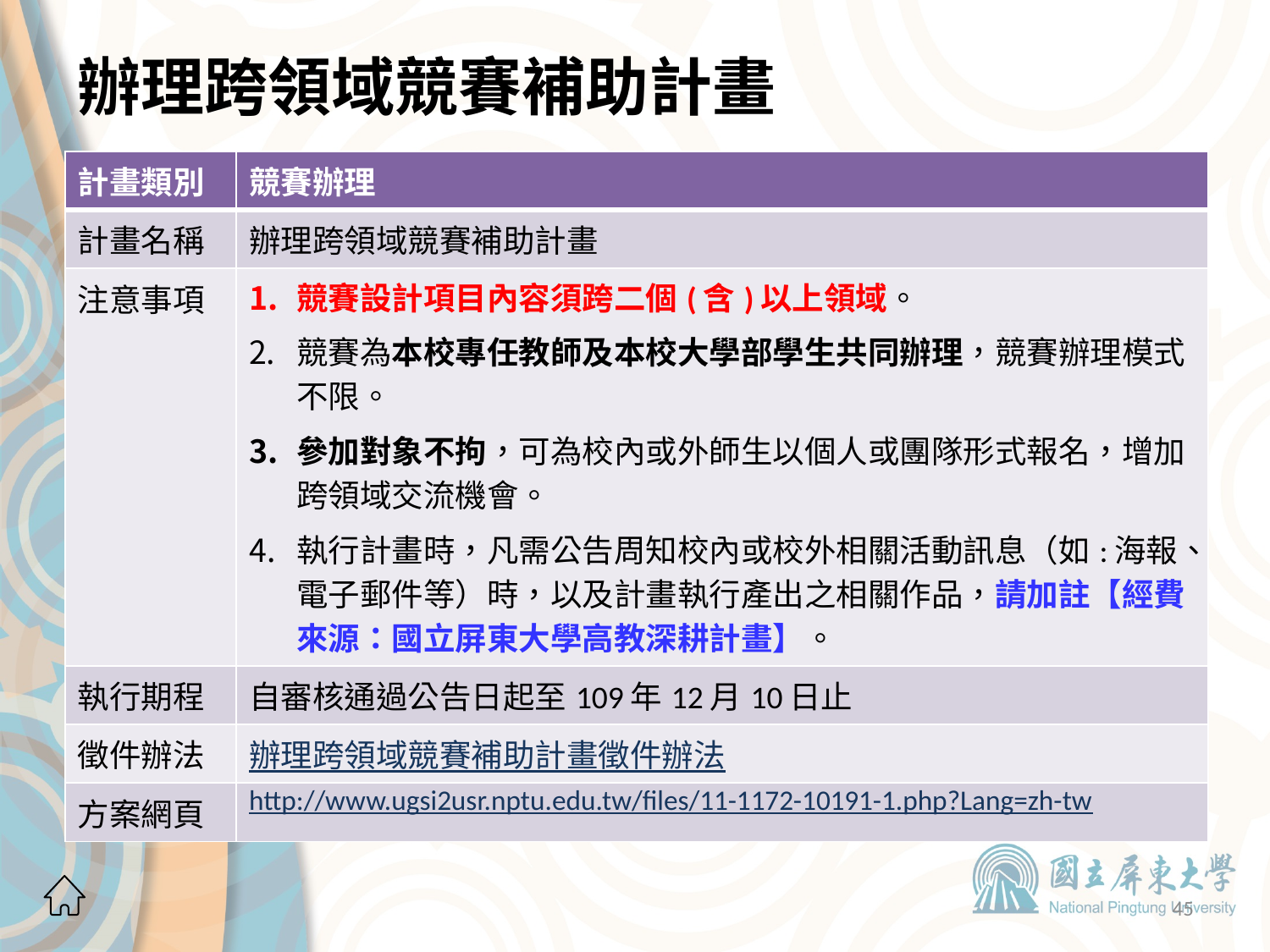

# 辦理跨領域競賽補助計畫
| 計畫類別 | 競賽辦理 |
| --- | --- |
| 計畫名稱 | 辦理跨領域競賽補助計畫 |
| 注意事項 | 競賽設計項目內容須跨二個(含)以上領域。 競賽為本校專任教師及本校大學部學生共同辦理，競賽辦理模式不限。 參加對象不拘，可為校內或外師生以個人或團隊形式報名，增加跨領域交流機會。 執行計畫時，凡需公告周知校內或校外相關活動訊息（如:海報、電子郵件等）時，以及計畫執行產出之相關作品，請加註【經費來源：國立屏東大學高教深耕計畫】。 |
| 執行期程 | 自審核通過公告日起至109年12月10日止 |
| 徵件辦法 | 辦理跨領域競賽補助計畫徵件辦法 |
| 方案網頁 | http://www.ugsi2usr.nptu.edu.tw/files/11-1172-10191-1.php?Lang=zh-tw |

45